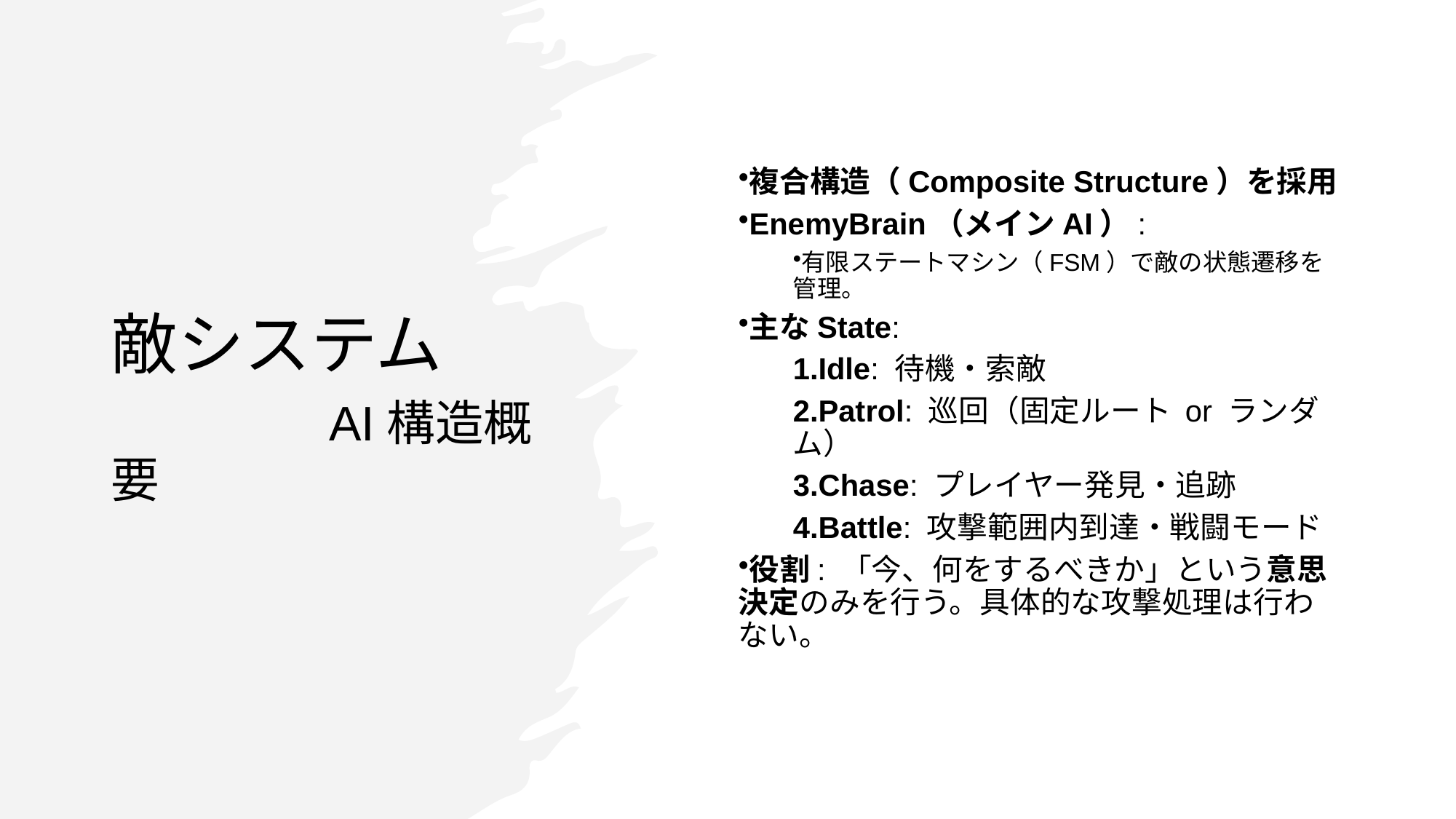

# 敵システム AI構造概要
複合構造（Composite Structure）を採用
EnemyBrain（メインAI）:
有限ステートマシン（FSM）で敵の状態遷移を管理。
主なState:
Idle: 待機・索敵
Patrol: 巡回（固定ルート or ランダム）
Chase: プレイヤー発見・追跡
Battle: 攻撃範囲内到達・戦闘モード
役割: 「今、何をするべきか」という意思決定のみを行う。具体的な攻撃処理は行わない。